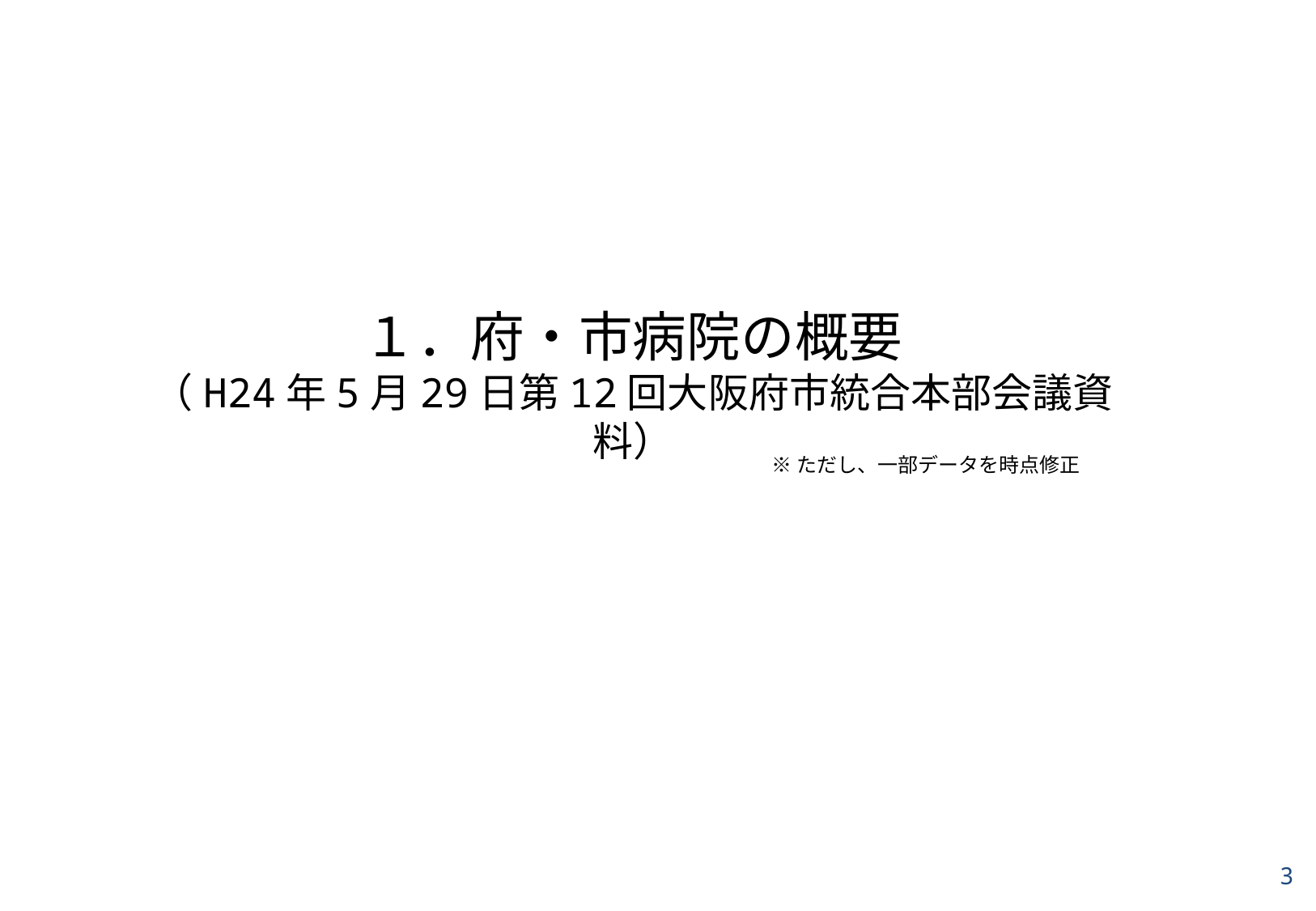

１．府・市病院の概要
（H24年5月29日第12回大阪府市統合本部会議資料）

※ただし、一部データを時点修正
3